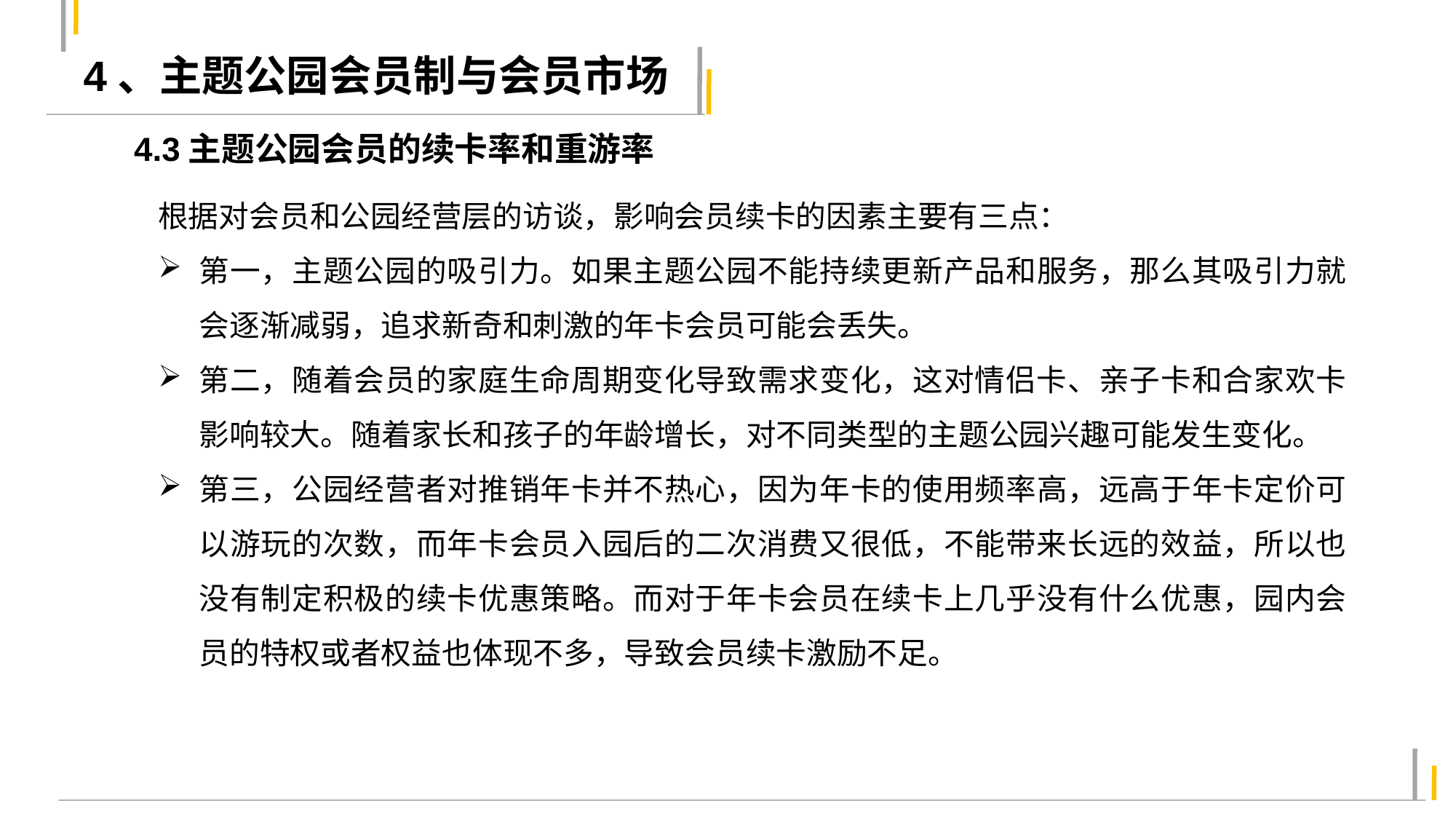

4、主题公园会员制与会员市场

4.3主题公园会员的续卡率和重游率
根据对会员和公园经营层的访谈，影响会员续卡的因素主要有三点：
第一，主题公园的吸引力。如果主题公园不能持续更新产品和服务，那么其吸引力就会逐渐减弱，追求新奇和刺激的年卡会员可能会丢失。
第二，随着会员的家庭生命周期变化导致需求变化，这对情侣卡、亲子卡和合家欢卡影响较大。随着家长和孩子的年龄增长，对不同类型的主题公园兴趣可能发生变化。
第三，公园经营者对推销年卡并不热心，因为年卡的使用频率高，远高于年卡定价可以游玩的次数，而年卡会员入园后的二次消费又很低，不能带来长远的效益，所以也没有制定积极的续卡优惠策略。而对于年卡会员在续卡上几乎没有什么优惠，园内会员的特权或者权益也体现不多，导致会员续卡激励不足。